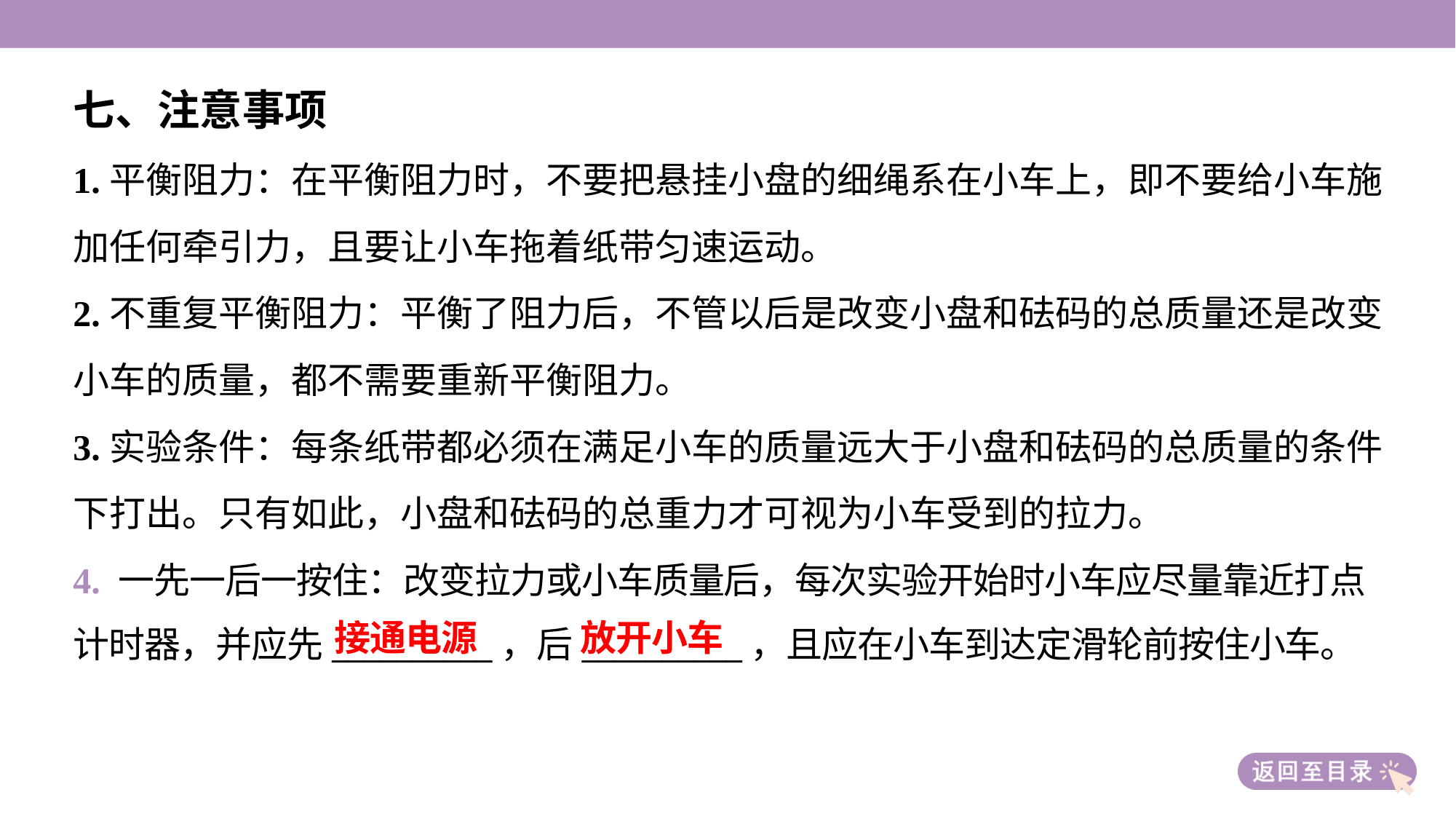

七、注意事项
1.平衡阻力：在平衡阻力时，不要把悬挂小盘的细绳系在小车上，即不要给小车施
加任何牵引力，且要让小车拖着纸带匀速运动。
2.不重复平衡阻力：平衡了阻力后，不管以后是改变小盘和砝码的总质量还是改变
小车的质量，都不需要重新平衡阻力。
3.实验条件：每条纸带都必须在满足小车的质量远大于小盘和砝码的总质量的条件
下打出。只有如此，小盘和砝码的总重力才可视为小车受到的拉力。
4. 一先一后一按住：改变拉力或小车质量后，每次实验开始时小车应尽量靠近打点
计时器，并应先__________，后__________，且应在小车到达定滑轮前按住小车。
接通电源
放开小车